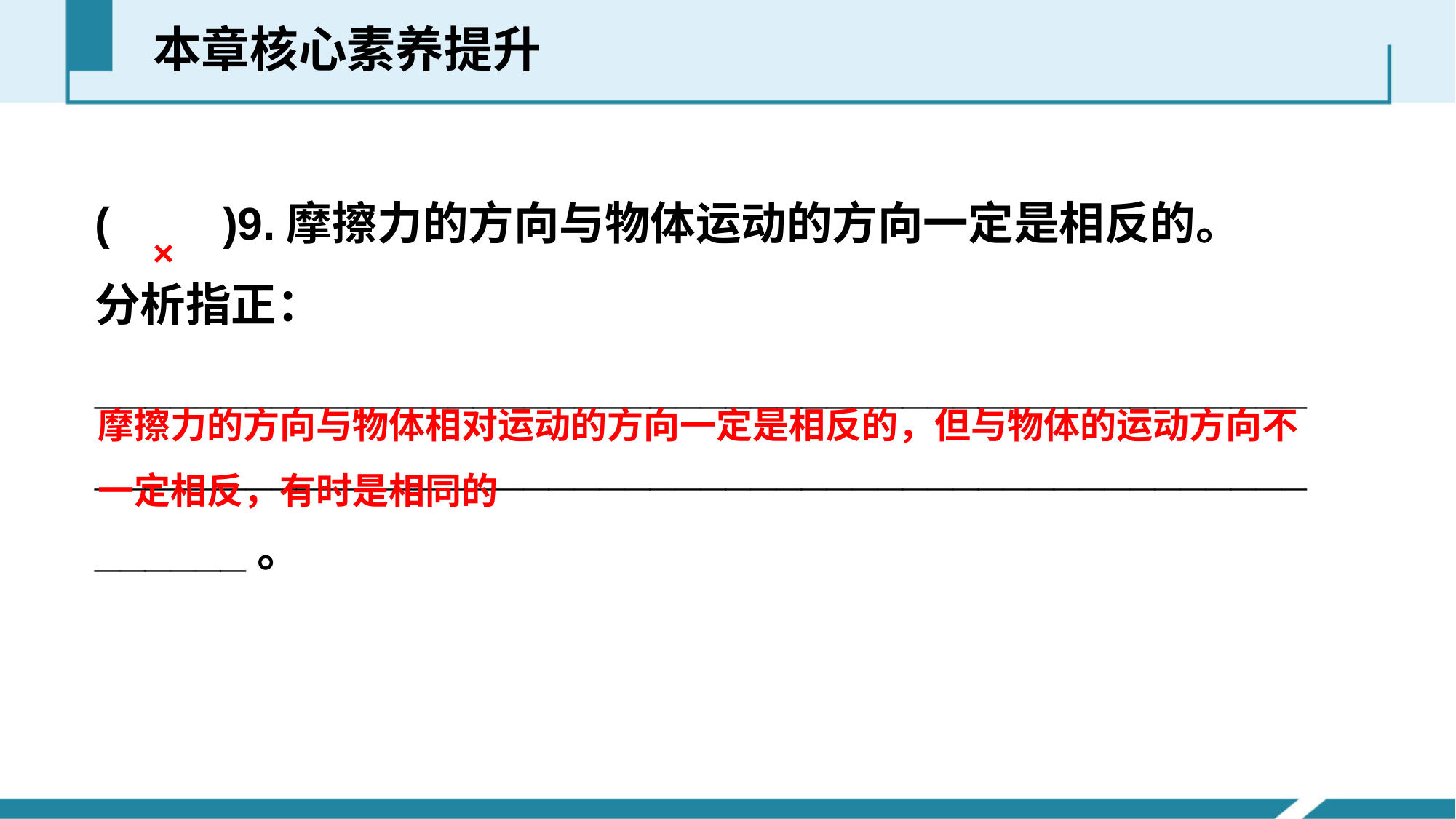

本章核心素养提升
(　　)9.摩擦力的方向与物体运动的方向一定是相反的。
分析指正：______________________________________________________________________________________________________。
×
摩擦力的方向与物体相对运动的方向一定是相反的，但与物体的运动方向不一定相反，有时是相同的